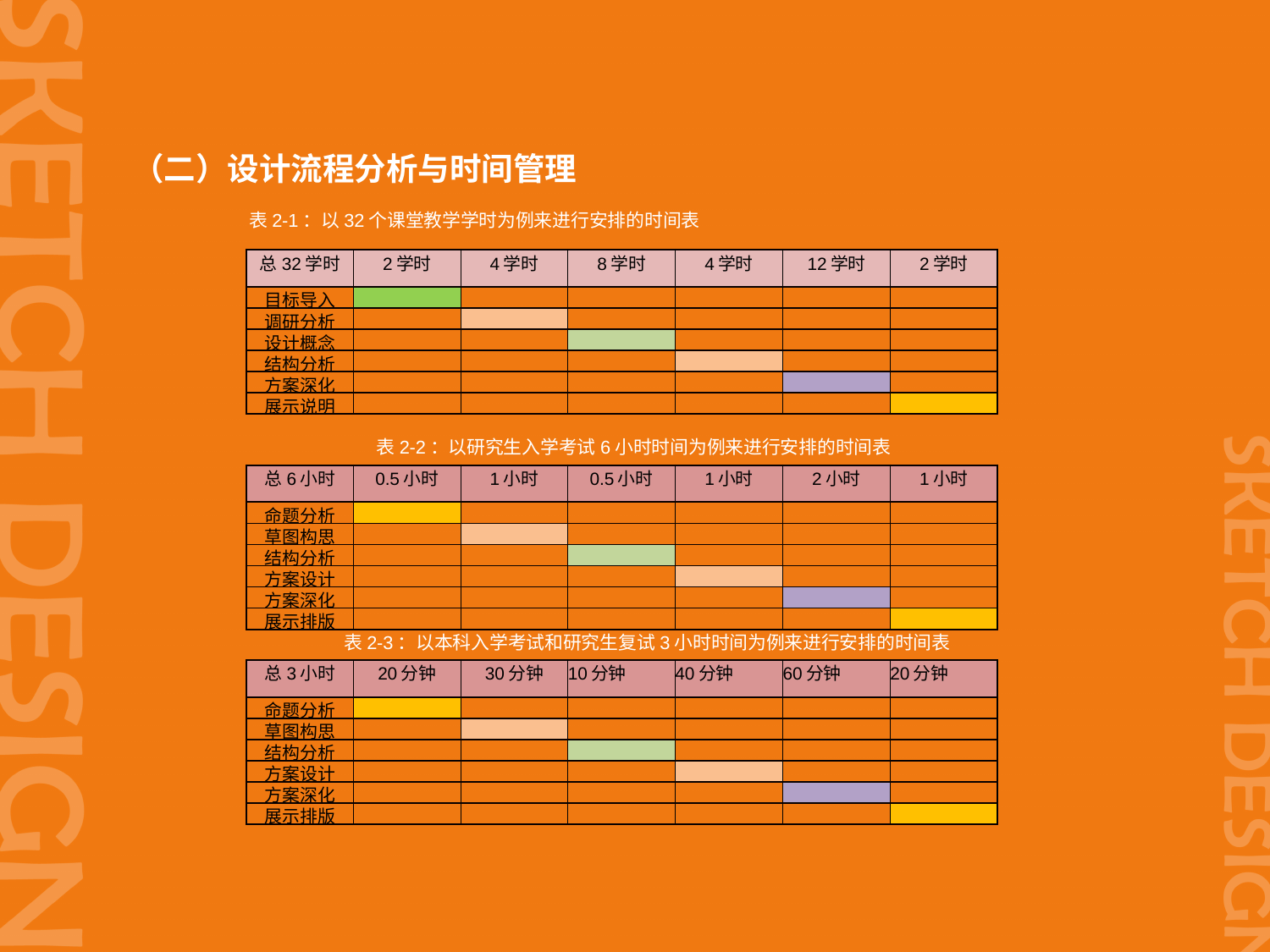

（二）设计流程分析与时间管理

                            表2-1：以32个课堂教学学时为例来进行安排的时间表
| 总32学时 | 2学时 | 4学时 | 8学时 | 4学时 | 12学时 | 2学时 |
| --- | --- | --- | --- | --- | --- | --- |
| 目标导入 |  |  |  |  |  |  |
| 调研分析 |  |  |  |  |  |  |
| 设计概念 |  |  |  |  |  |  |
| 结构分析 |  |  |  |  |  |  |
| 方案深化 |  |  |  |  |  |  |
| 展示说明 |  |  |  |  |  |  |

表2-2：以研究生入学考试6小时时间为例来进行安排的时间表
| 总6小时 | 0.5小时 | 1小时 | 0.5小时 | 1小时 | 2小时 | 1小时 |
| --- | --- | --- | --- | --- | --- | --- |
| 命题分析 |  |  |  |  |  |  |
| 草图构思 |  |  |  |  |  |  |
| 结构分析 |  |  |  |  |  |  |
| 方案设计 |  |  |  |  |  |  |
| 方案深化 |  |  |  |  |  |  |
| 展示排版 |  |  |  |  |  |  |
 表2-3：以本科入学考试和研究生复试3小时时间为例来进行安排的时间表
| 总3小时 | 20分钟 | 30分钟 | 10分钟 | 40分钟 | 60分钟 | 20分钟 |
| --- | --- | --- | --- | --- | --- | --- |
| 命题分析 |  |  |  |  |  |  |
| 草图构思 |  |  |  |  |  |  |
| 结构分析 |  |  |  |  |  |  |
| 方案设计 |  |  |  |  |  |  |
| 方案深化 |  |  |  |  |  |  |
| 展示排版 |  |  |  |  |  |  |